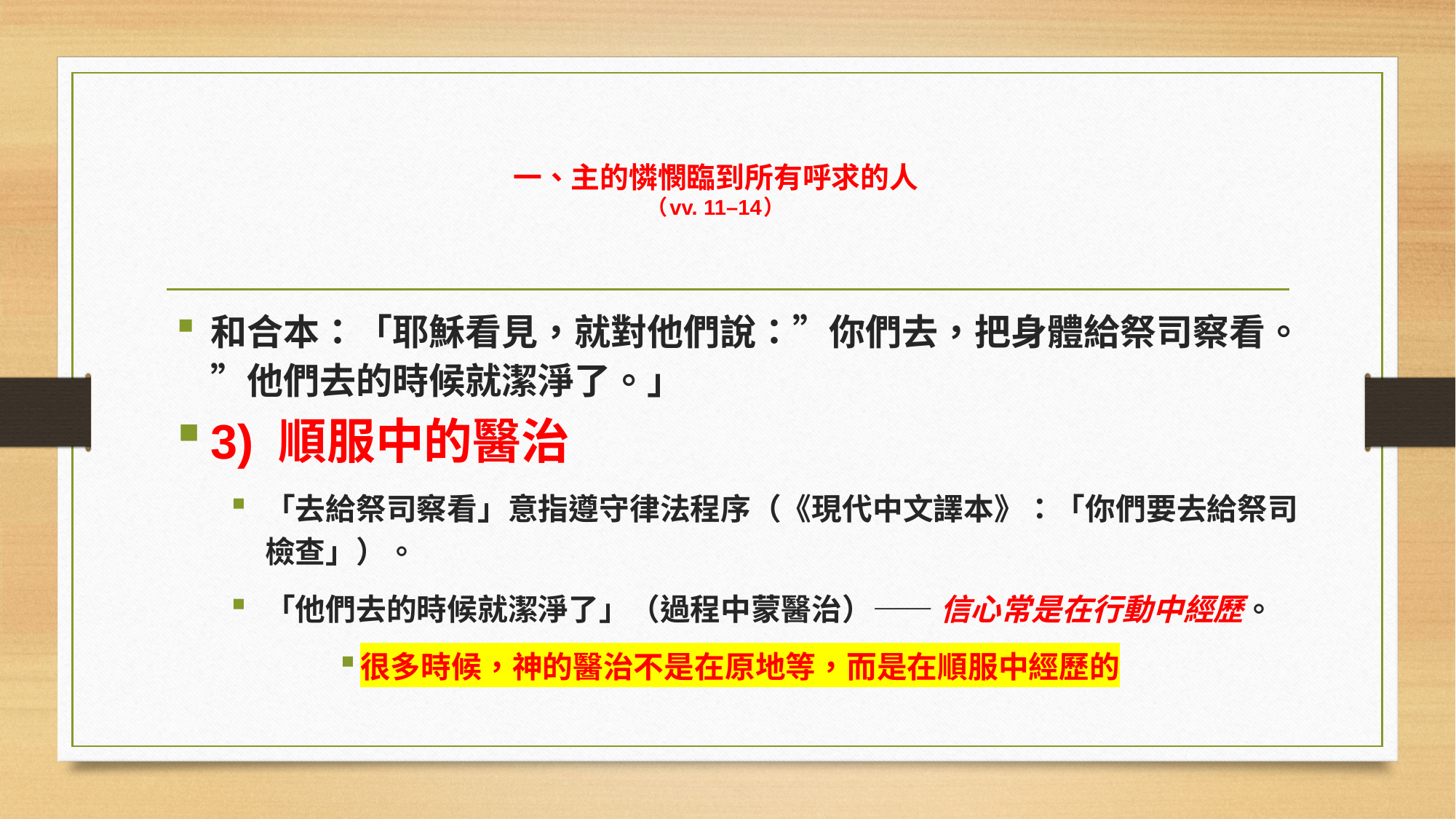

# 一、主的憐憫臨到所有呼求的人 （vv. 11–14）
和合本：「耶穌看見，就對他們說：”你們去，把身體給祭司察看。”他們去的時候就潔淨了。」
3) 順服中的醫治
「去給祭司察看」意指遵守律法程序（《現代中文譯本》：「你們要去給祭司檢查」）。
「他們去的時候就潔淨了」（過程中蒙醫治）—— 信心常是在行動中經歷。
很多時候，神的醫治不是在原地等，而是在順服中經歷的